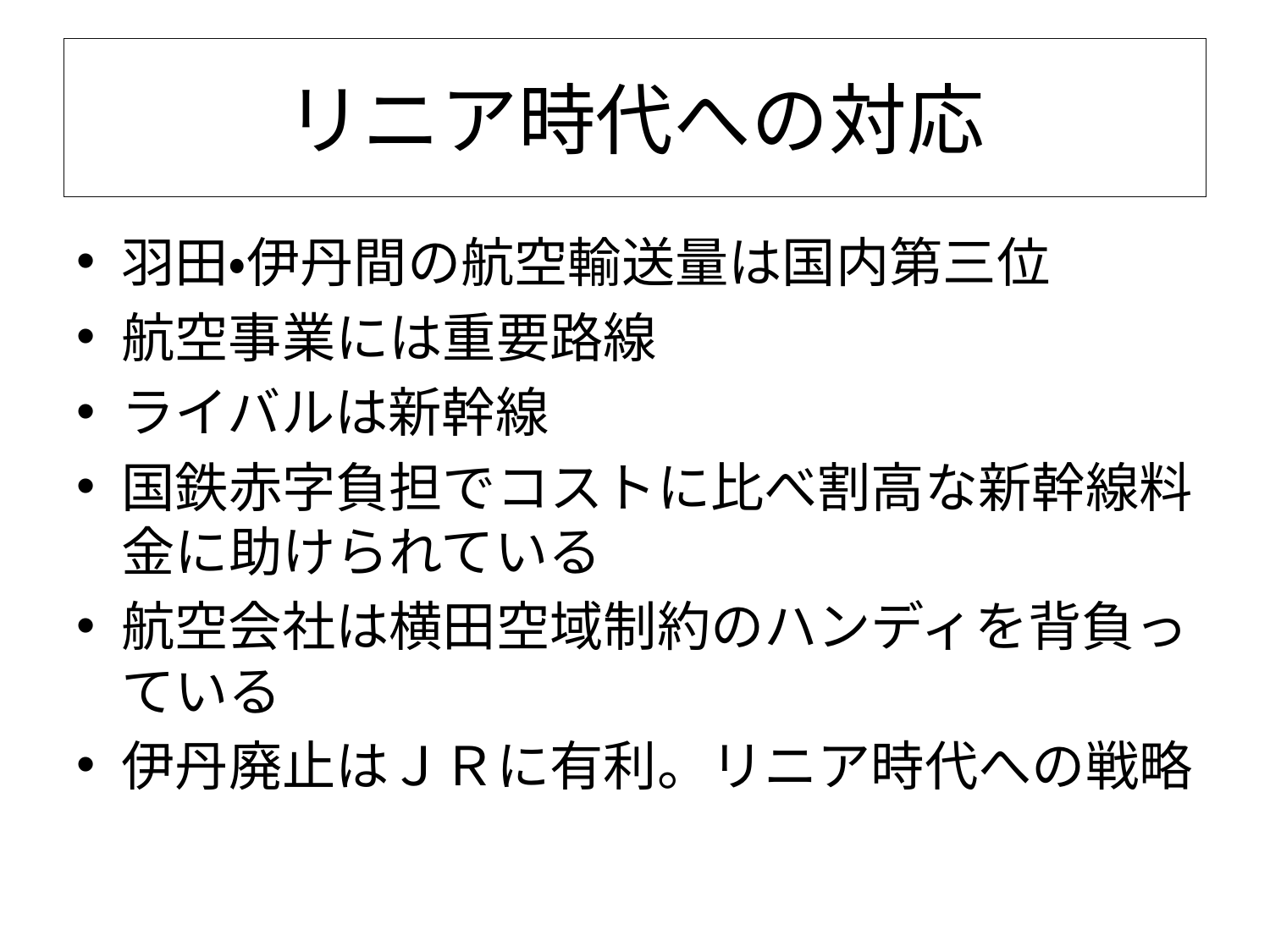

# リニア時代への対応
羽田・伊丹間の航空輸送量は国内第三位
航空事業には重要路線
ライバルは新幹線
国鉄赤字負担でコストに比べ割高な新幹線料金に助けられている
航空会社は横田空域制約のハンディを背負っている
伊丹廃止はＪＲに有利。リニア時代への戦略